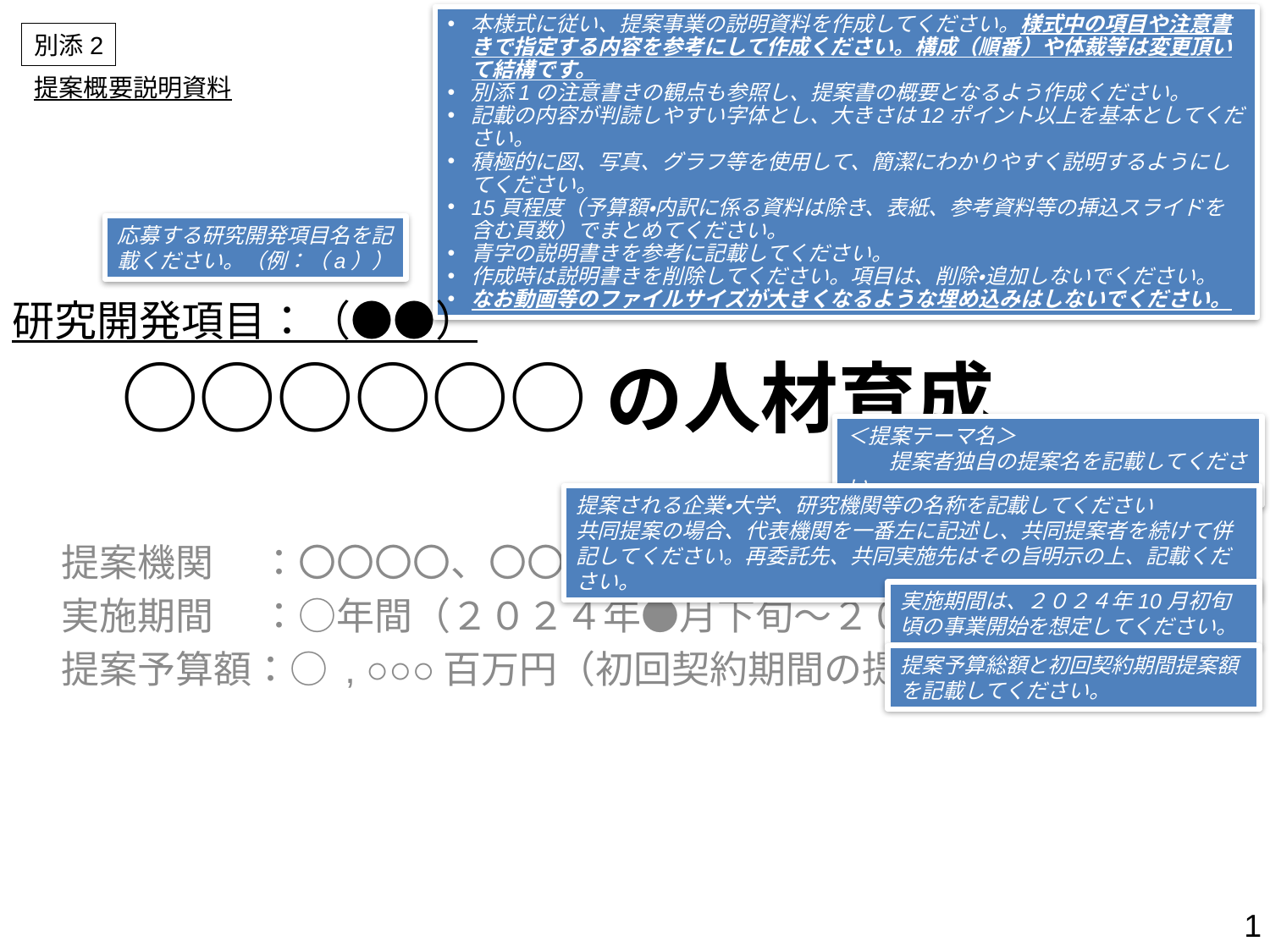

本様式に従い、提案事業の説明資料を作成してください。様式中の項目や注意書きで指定する内容を参考にして作成ください。構成（順番）や体裁等は変更頂いて結構です。
別添1の注意書きの観点も参照し、提案書の概要となるよう作成ください。
記載の内容が判読しやすい字体とし、大きさは12ポイント以上を基本としてください。
積極的に図、写真、グラフ等を使用して、簡潔にわかりやすく説明するようにしてください。
15頁程度（予算額・内訳に係る資料は除き、表紙、参考資料等の挿込スライドを含む頁数）でまとめてください。
青字の説明書きを参考に記載してください。
作成時は説明書きを削除してください。項目は、削除・追加しないでください。
なお動画等のファイルサイズが大きくなるような埋め込みはしないでください。
別添2
提案概要説明資料
# ○○○○○○の人材育成
応募する研究開発項目名を記載ください。（例：（a））
研究開発項目：（●●）
＜提案テーマ名＞
　　提案者独自の提案名を記載してください
提案される企業・大学、研究機関等の名称を記載してください
共同提案の場合、代表機関を一番左に記述し、共同提案者を続けて併記してください。再委託先、共同実施先はその旨明示の上、記載ください。
提案機関　 ：〇〇〇〇、〇〇〇〇、〇〇〇〇・・・
実施期間 　：○年間（２０２４年●月下旬～２０●●年●●月）
提案予算額：○ , ○○○百万円（初回契約期間の提案額：〇百万円）

実施期間は、２０２４年10月初旬頃の事業開始を想定してください。
提案予算総額と初回契約期間提案額を記載してください。
1